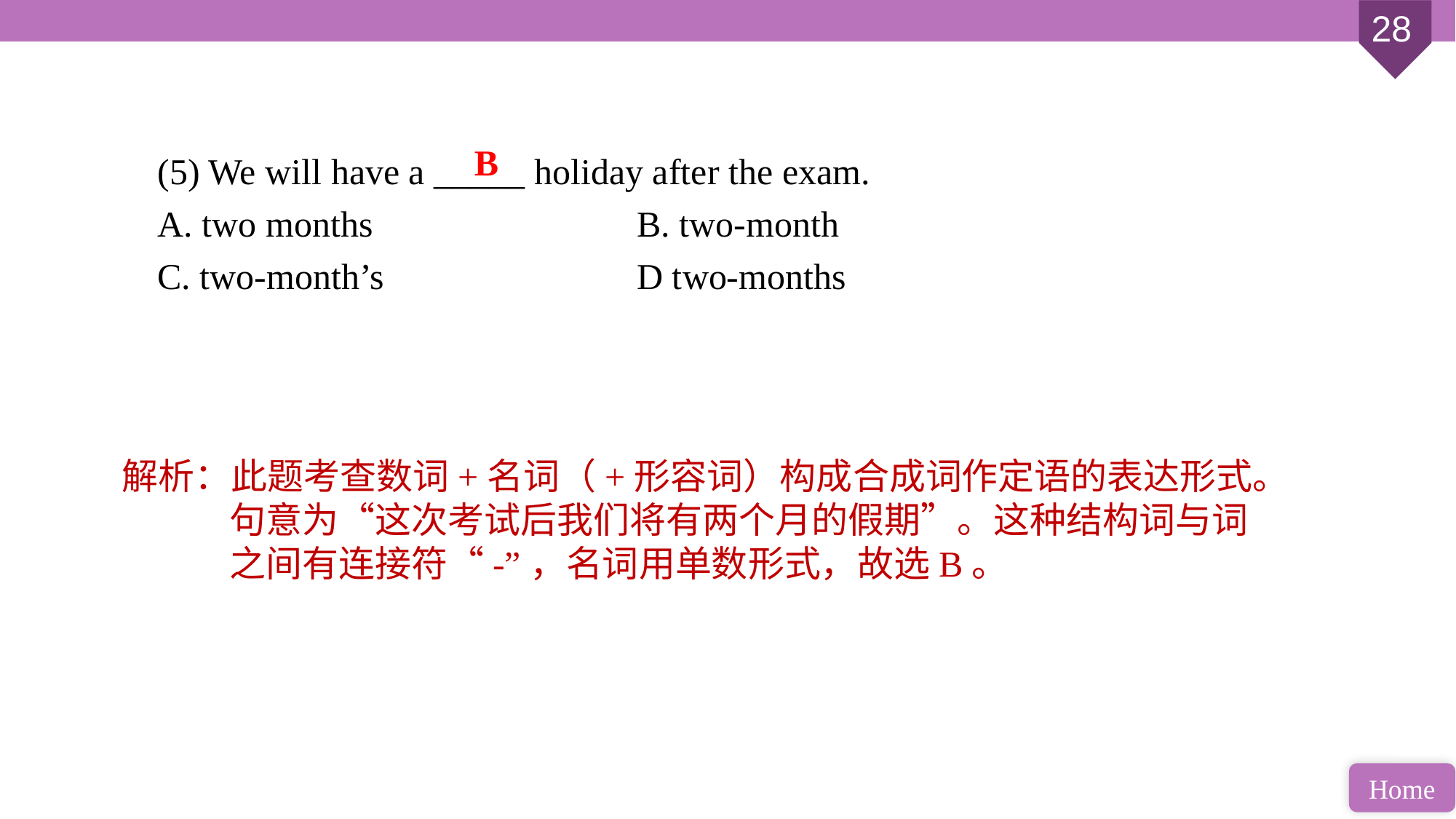

(5) We will have a _____ holiday after the exam.
A. two months 			B. two-month
C. two-month’s 			D two-months
B
解析：此题考查数词+名词（+形容词）构成合成词作定语的表达形式。句意为“这次考试后我们将有两个月的假期”。这种结构词与词之间有连接符“-”，名词用单数形式，故选B。